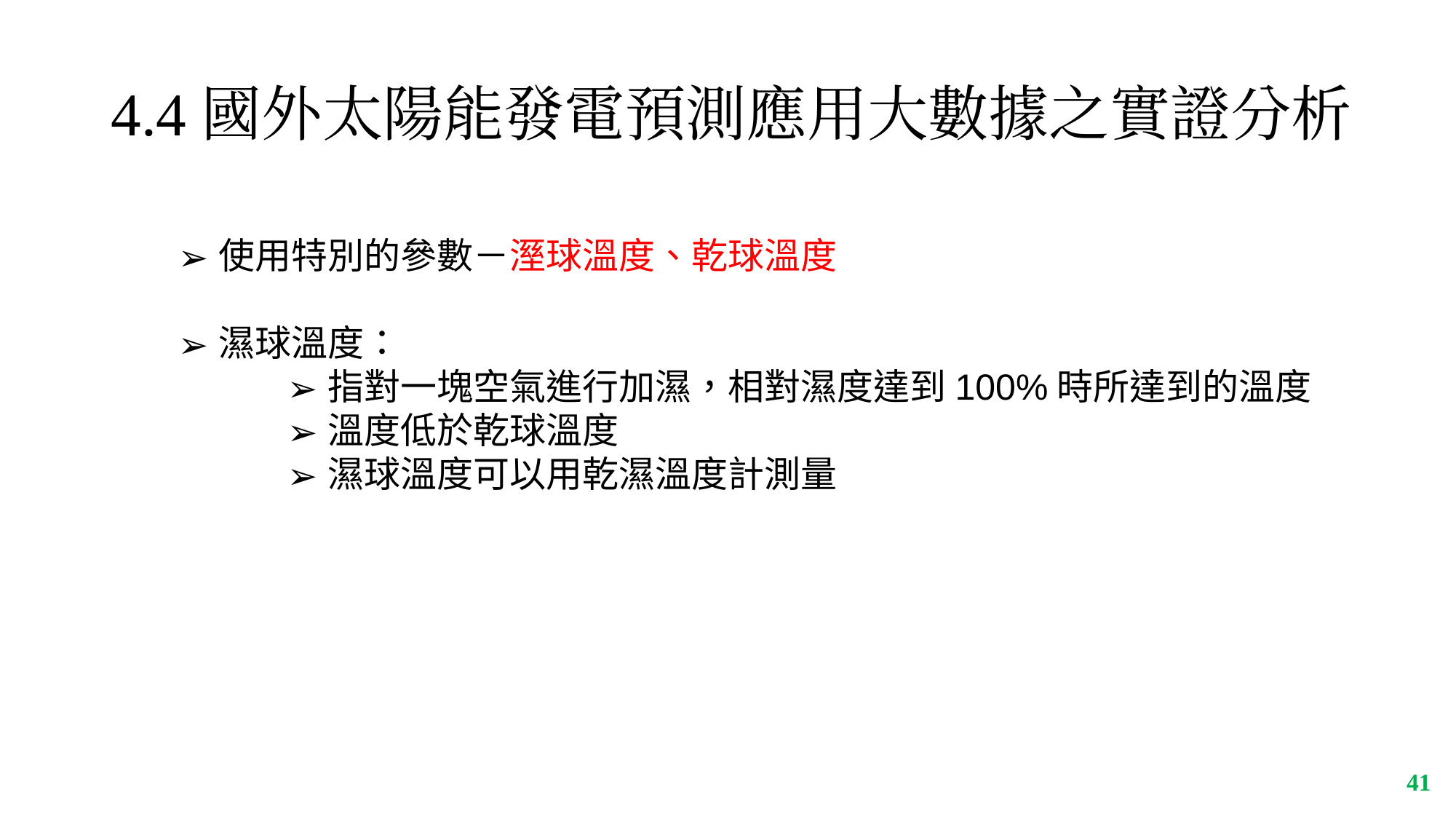

# 4.4國外太陽能發電預測應用大數據之實證分析
使用特別的參數－溼球溫度、乾球溫度

濕球溫度：
指對一塊空氣進行加濕，相對濕度達到100%時所達到的溫度
溫度低於乾球溫度
濕球溫度可以用乾濕溫度計測量
41